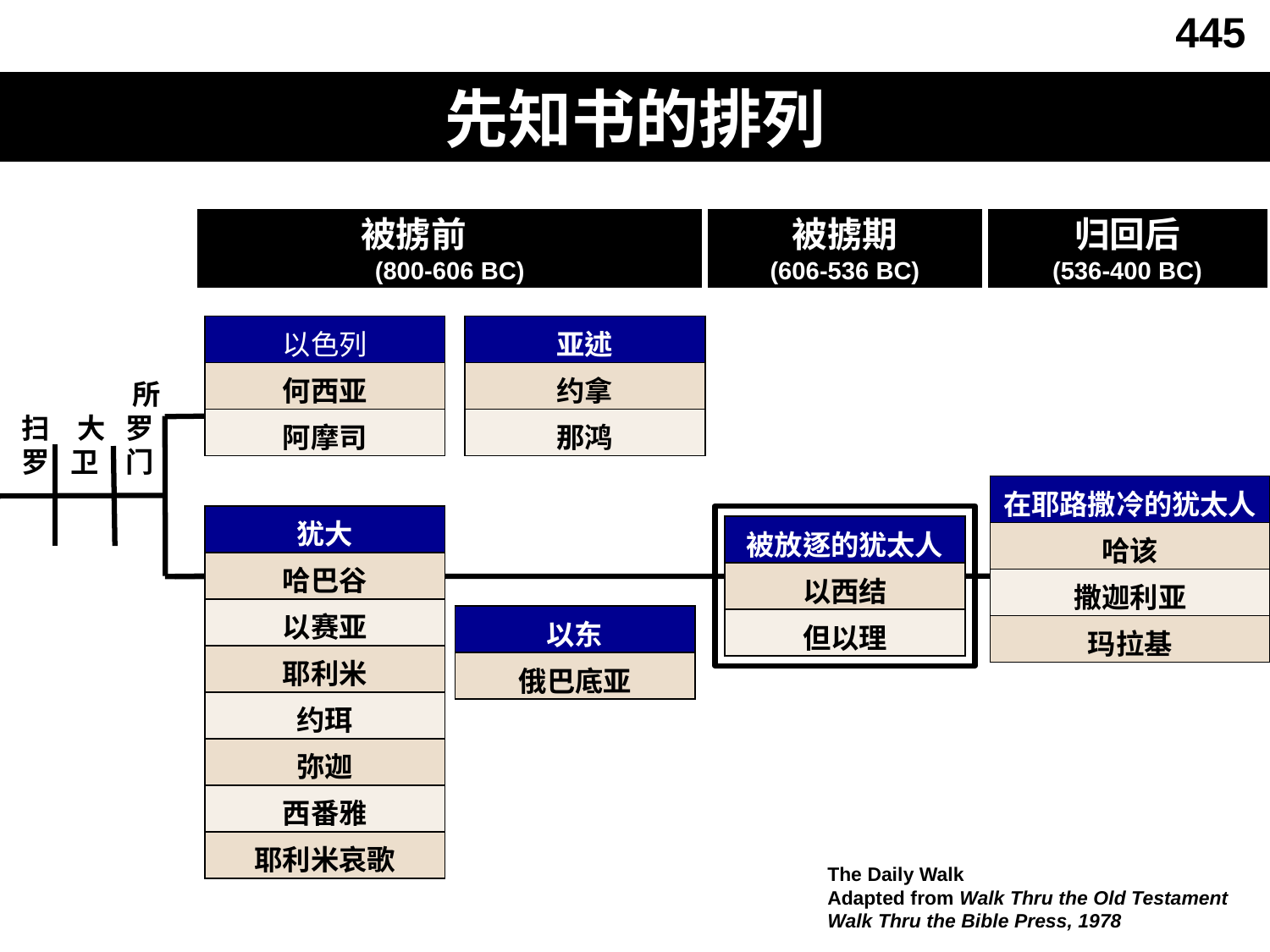

445
# 先知书的排列
被掳前
(800-606 BC)
被掳期
(606-536 BC)
归回后
(536-400 BC)
| 以色列 |
| --- |
| 何西亚 |
| 阿摩司 |
| 亚述 |
| --- |
| 约拿 |
| 那鸿 |
 所
罗
门
扫
罗
 大
卫
| 在耶路撒冷的犹太人 |
| --- |
| 哈该 |
| 撒迦利亚 |
| 玛拉基 |
| 犹大 |
| --- |
| 哈巴谷 |
| 以赛亚 |
| 耶利米 |
| 约珥 |
| 弥迦 |
| 西番雅 |
| 耶利米哀歌 |

| 被放逐的犹太人 |
| --- |
| 以西结 |
| 但以理 |
| 以东 |
| --- |
| 俄巴底亚 |
The Daily Walk
Adapted from Walk Thru the Old Testament
Walk Thru the Bible Press, 1978